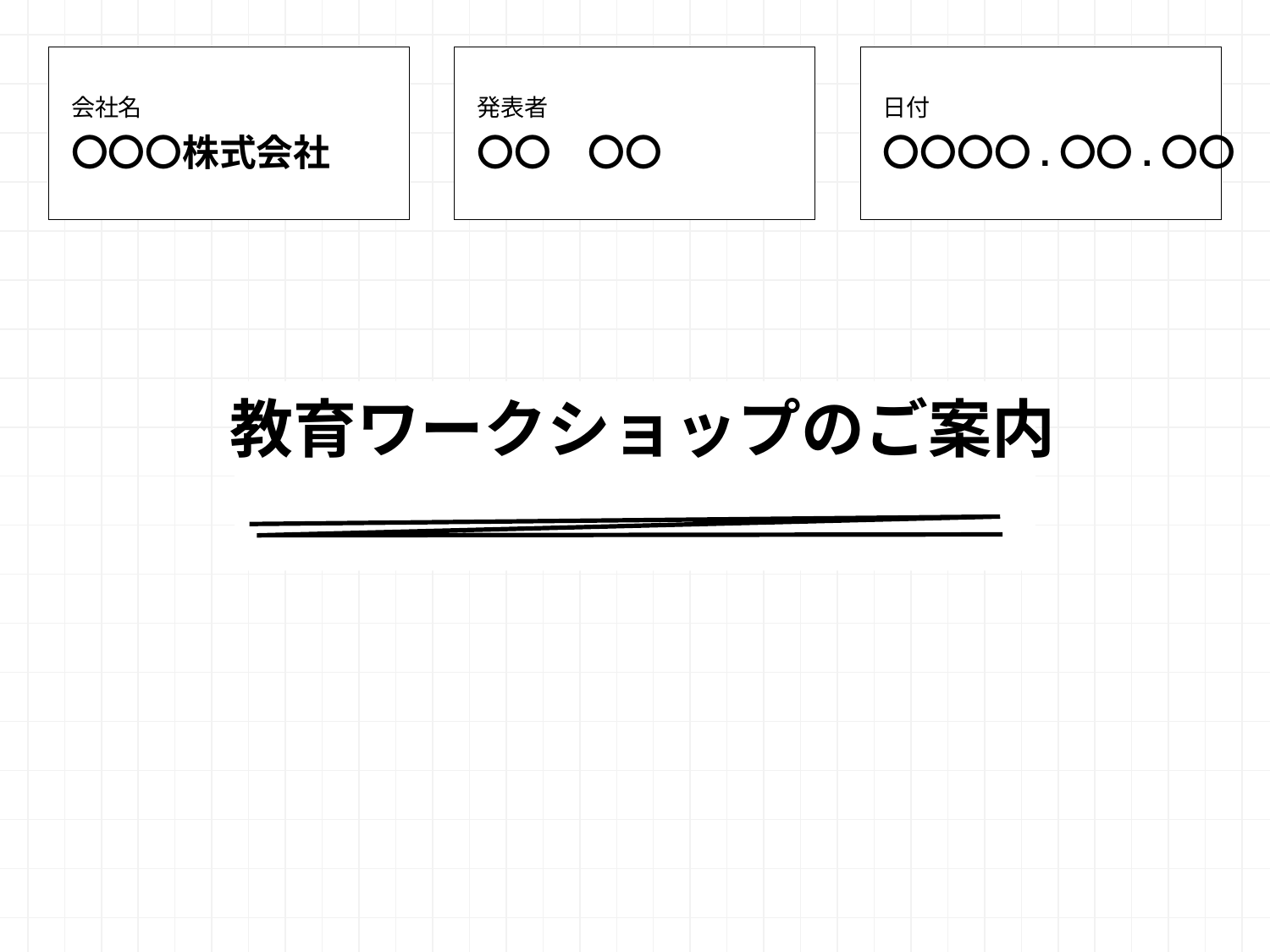

会社名
〇〇〇株式会社
発表者
〇〇　〇〇
日付
〇〇〇〇.〇〇.〇〇
教育ワークショップのご案内